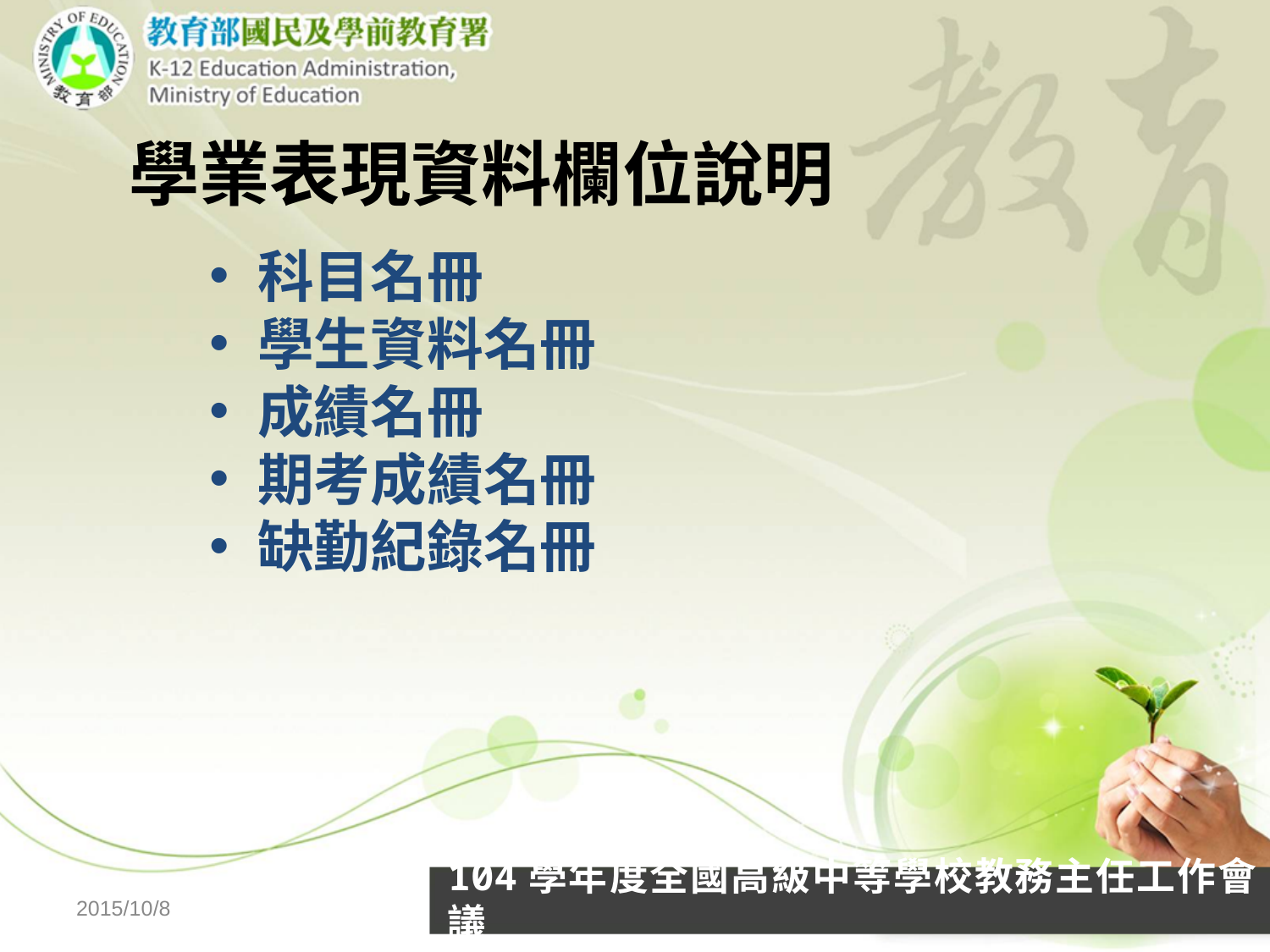

學業表現資料欄位說明
科目名冊
學生資料名冊
成績名冊
期考成績名冊
缺勤紀錄名冊

104學年度全國高級中等學校教務主任工作會議
2015/10/8
北區校長會議-1030819
8